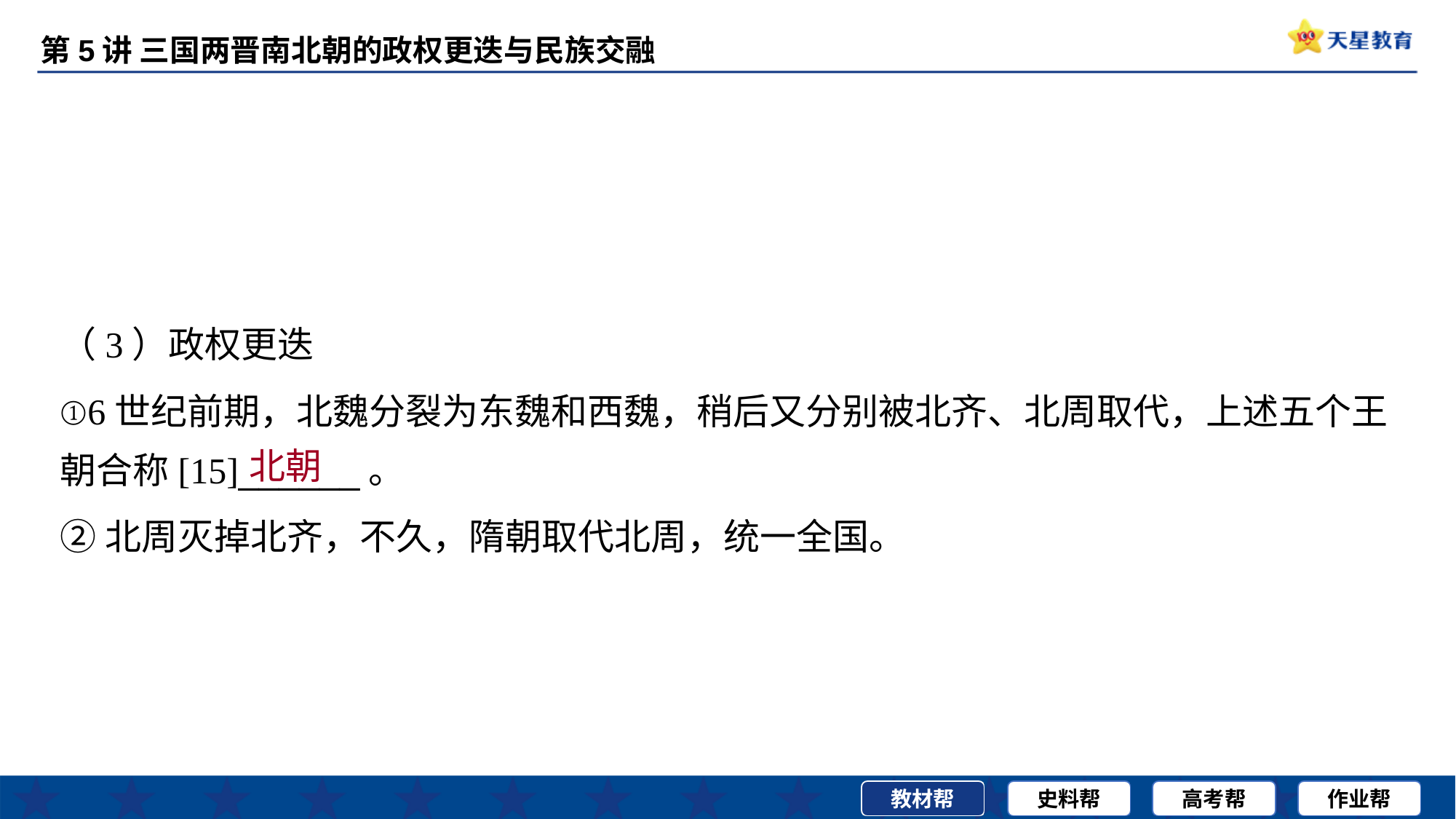

（3）政权更迭
①6世纪前期，北魏分裂为东魏和西魏，稍后又分别被北齐、北周取代，上述五个王
朝合称[15]______。
北朝
②北周灭掉北齐，不久，隋朝取代北周，统一全国。